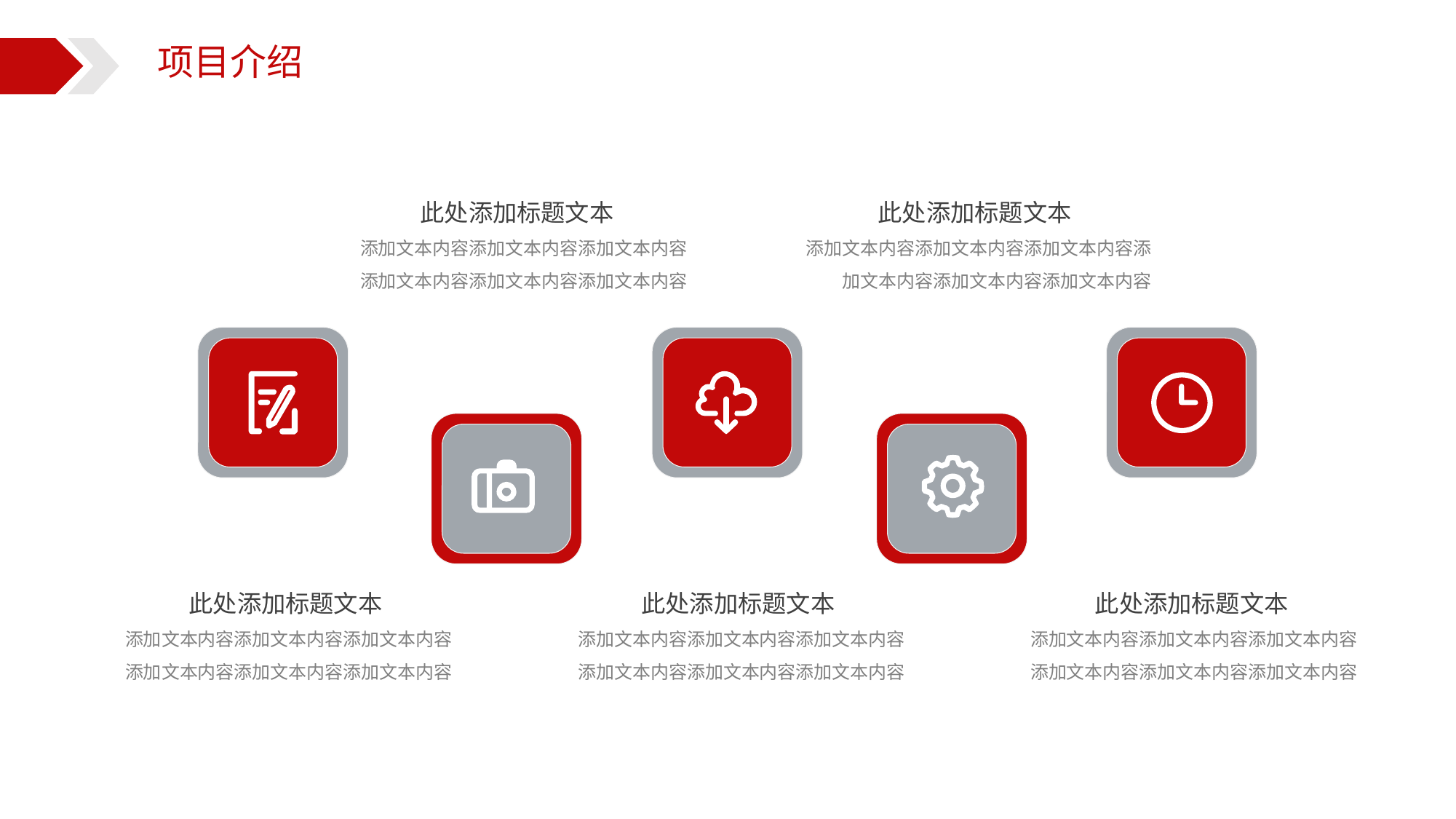

此处添加标题文本
添加文本内容添加文本内容添加文本内容添加文本内容添加文本内容添加文本内容
此处添加标题文本
添加文本内容添加文本内容添加文本内容添加文本内容添加文本内容添加文本内容

此处添加标题文本
添加文本内容添加文本内容添加文本内容添加文本内容添加文本内容添加文本内容
此处添加标题文本
添加文本内容添加文本内容添加文本内容添加文本内容添加文本内容添加文本内容
此处添加标题文本
添加文本内容添加文本内容添加文本内容添加文本内容添加文本内容添加文本内容